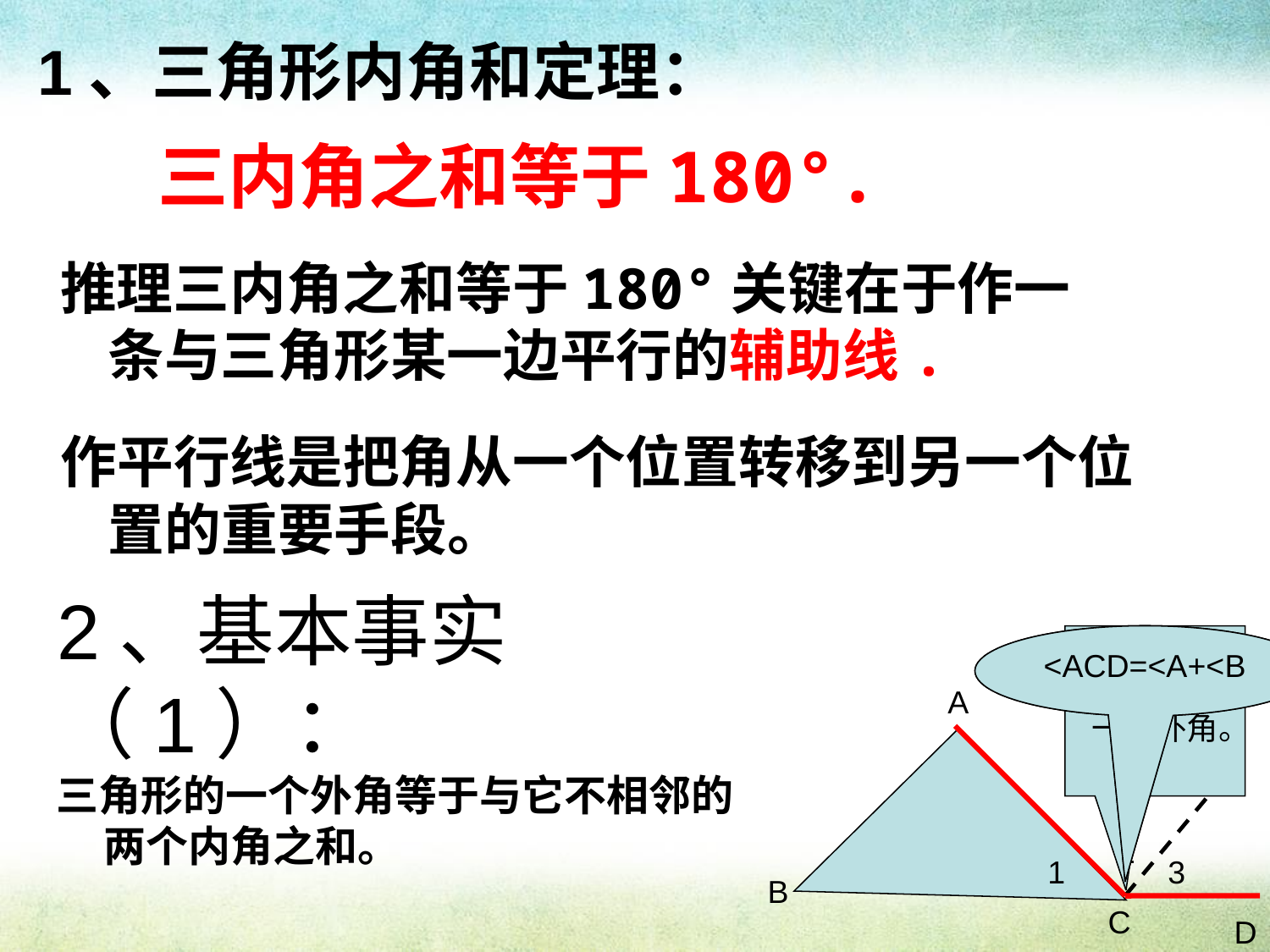

# 1、三角形内角和定理：
三内角之和等于180°.
推理三内角之和等于180°关键在于作一条与三角形某一边平行的辅助线.
作平行线是把角从一个位置转移到另一个位置的重要手段。
2、基本事实（1）：
<ACD=<2+<3
<ACD=<A+<B
<ACD是△ABC的一个外角。
A

B
C
E

2
1
3

D

三角形的一个外角等于与它不相邻的两个内角之和。